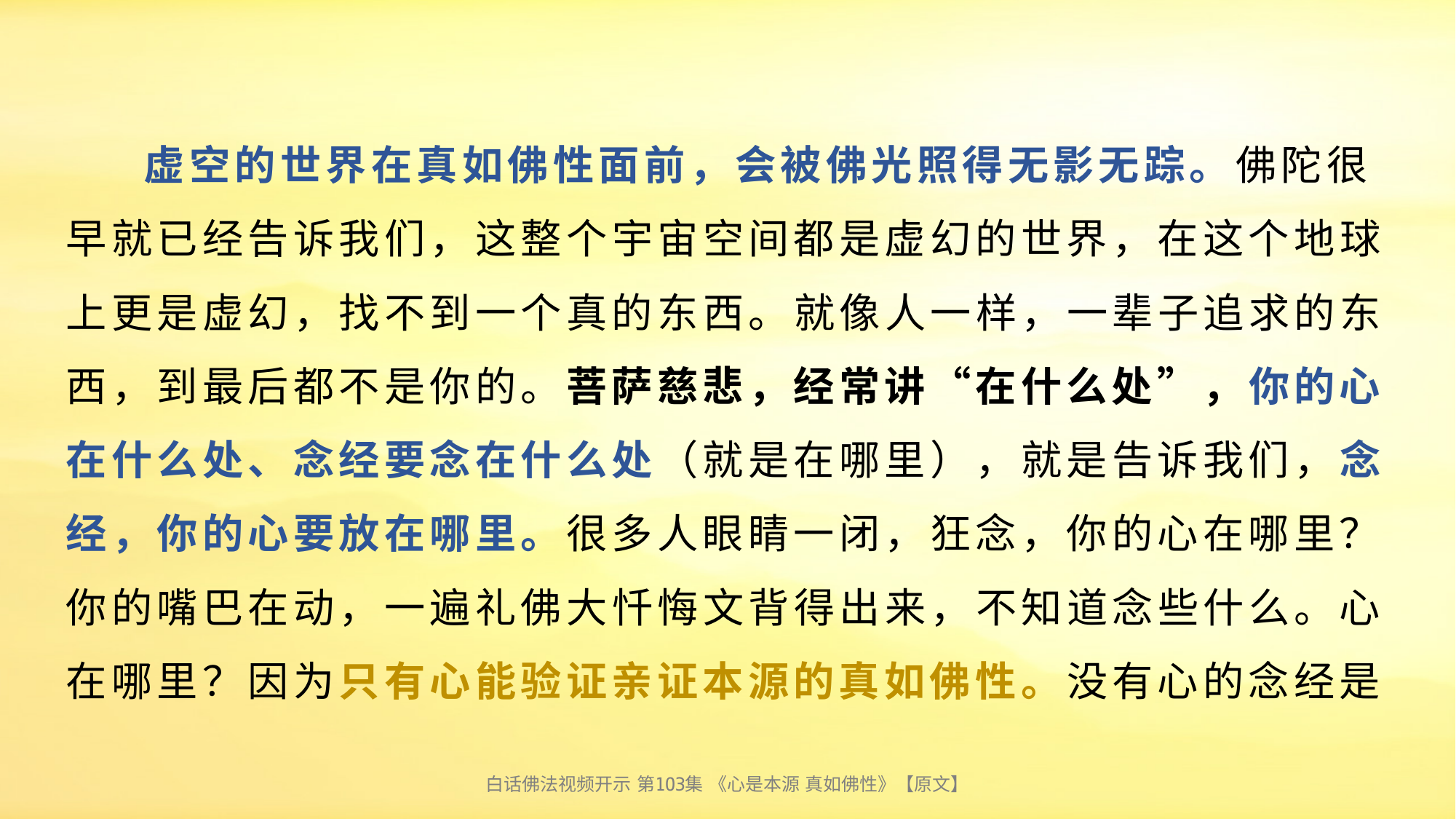

# 虚空的世界在真如佛性面前，会被佛光照得无影无踪。佛陀很早就已经告诉我们，这整个宇宙空间都是虚幻的世界，在这个地球上更是虚幻，找不到一个真的东西。就像人一样，一辈子追求的东西，到最后都不是你的。菩萨慈悲，经常讲“在什么处”，你的心在什么处、念经要念在什么处（就是在哪里），就是告诉我们，念经，你的心要放在哪里。很多人眼睛一闭，狂念，你的心在哪里？你的嘴巴在动，一遍礼佛大忏悔文背得出来，不知道念些什么。心在哪里？因为只有心能验证亲证本源的真如佛性。没有心的念经是
白话佛法视频开示 第103集 《心是本源 真如佛性》【原文】